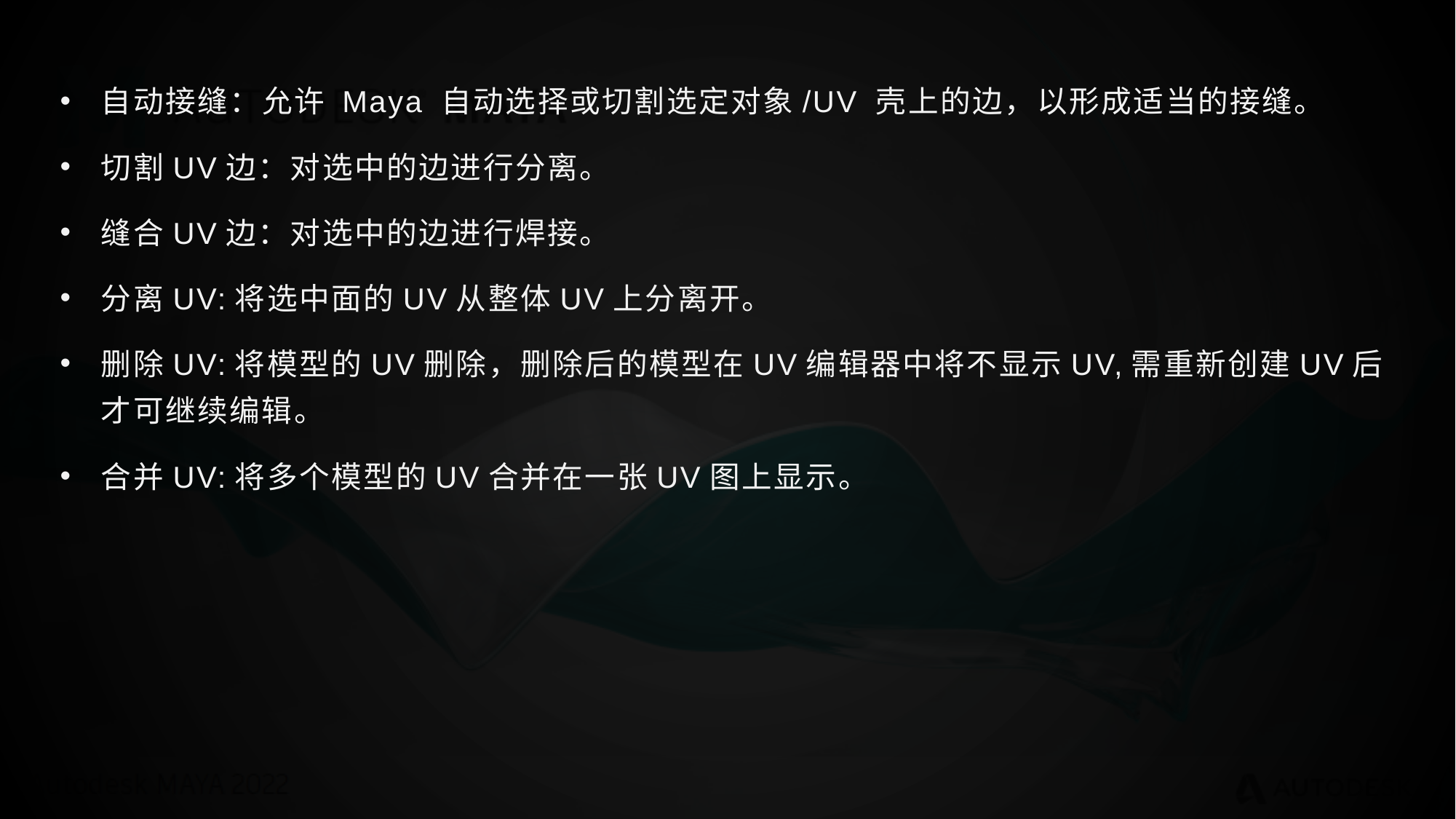

自动接缝：允许 Maya 自动选择或切割选定对象/UV 壳上的边，以形成适当的接缝。
切割UV边：对选中的边进行分离。
缝合UV边：对选中的边进行焊接。
分离UV:将选中面的UV从整体UV上分离开。
删除UV:将模型的UV删除，删除后的模型在UV编辑器中将不显示UV,需重新创建UV后才可继续编辑。
合并UV:将多个模型的UV合并在一张UV图上显示。